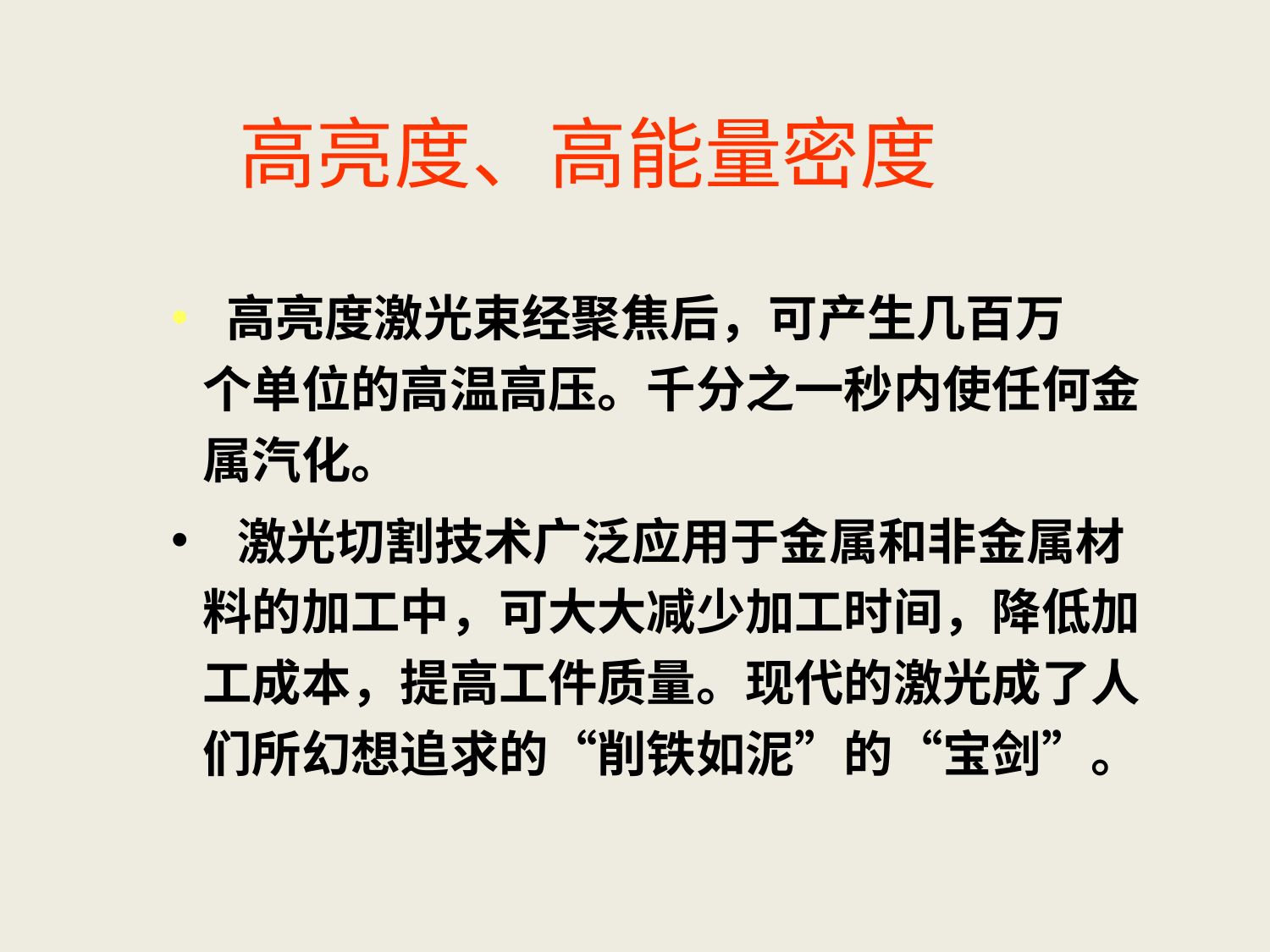

# 高亮度、高能量密度
 高亮度激光束经聚焦后，可产生几百万　个单位的高温高压。千分之一秒内使任何金属汽化。
  激光切割技术广泛应用于金属和非金属材料的加工中，可大大减少加工时间，降低加工成本，提高工件质量。现代的激光成了人们所幻想追求的“削铁如泥”的“宝剑”。